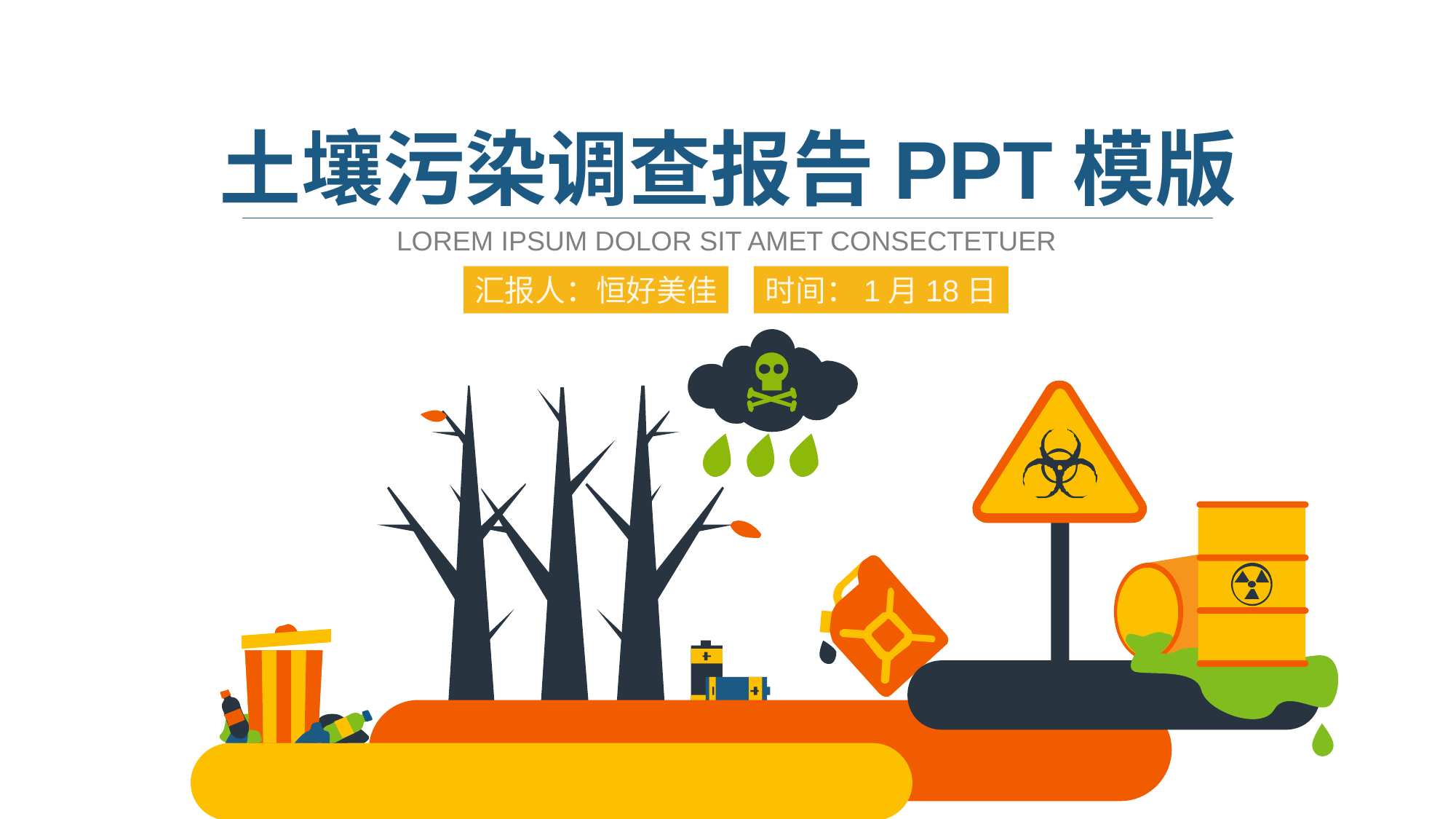

土壤污染调查报告PPT模版
LOREM IPSUM DOLOR SIT AMET CONSECTETUER
汇报人：恒好美佳
时间：1月18日